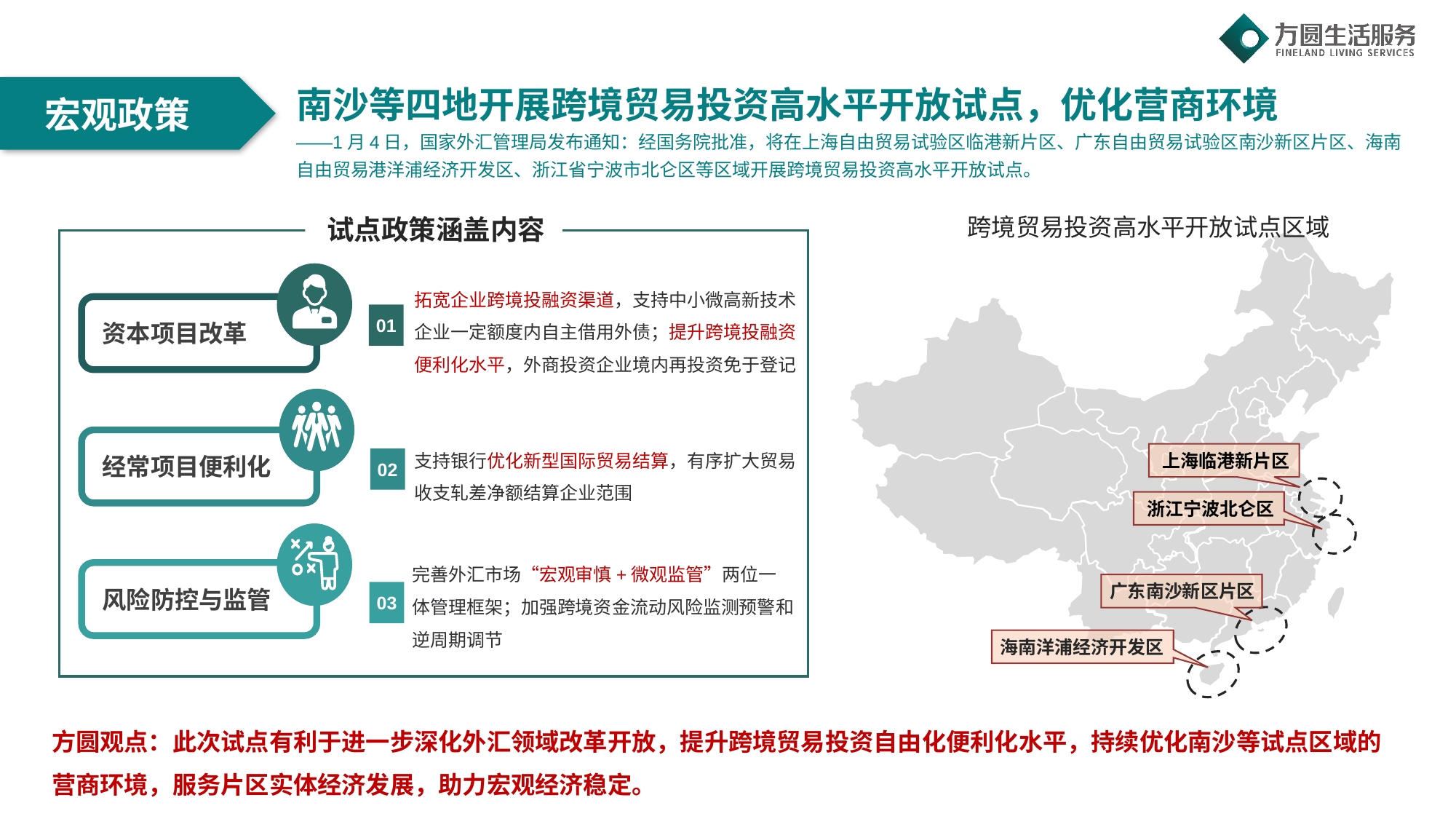

南沙等四地开展跨境贸易投资高水平开放试点，优化营商环境
——1月4日，国家外汇管理局发布通知：经国务院批准，将在上海自由贸易试验区临港新片区、广东自由贸易试验区南沙新区片区、海南自由贸易港洋浦经济开发区、浙江省宁波市北仑区等区域开展跨境贸易投资高水平开放试点。
宏观政策
试点政策涵盖内容

资本项目改革

经常项目便利化

风险防控与监管

拓宽企业跨境投融资渠道，支持中小微高新技术企业一定额度内自主借用外债；提升跨境投融资便利化水平，外商投资企业境内再投资免于登记
01
支持银行优化新型国际贸易结算，有序扩大贸易收支轧差净额结算企业范围
02
完善外汇市场“宏观审慎+微观监管”两位一体管理框架；加强跨境资金流动风险监测预警和逆周期调节
03
跨境贸易投资高水平开放试点区域

上海临港新片区

浙江宁波北仑区
广东南沙新区片区
海南洋浦经济开发区

方圆观点：此次试点有利于进一步深化外汇领域改革开放，提升跨境贸易投资自由化便利化水平，持续优化南沙等试点区域的营商环境，服务片区实体经济发展，助力宏观经济稳定。